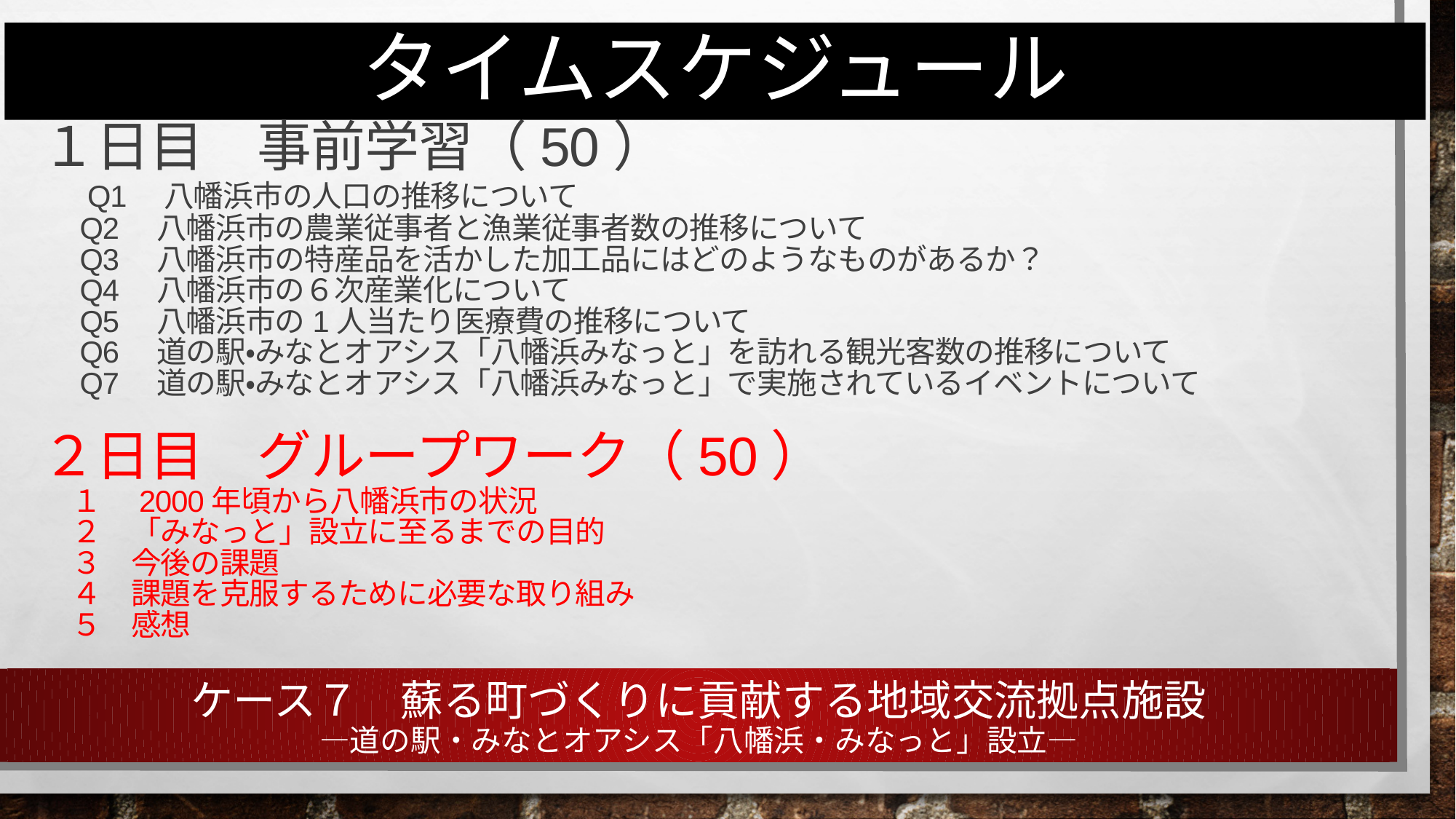

タイムスケジュール
１日目　事前学習（50）
　Q1　八幡浜市の人口の推移について
　Q2　八幡浜市の農業従事者と漁業従事者数の推移について
　Q3　八幡浜市の特産品を活かした加工品にはどのようなものがあるか？
　Q4　八幡浜市の６次産業化について
　Q5　八幡浜市の1人当たり医療費の推移について
　Q6　道の駅・みなとオアシス「八幡浜みなっと」を訪れる観光客数の推移について
　Q7　道の駅・みなとオアシス「八幡浜みなっと」で実施されているイベントについて

２日目　グループワーク（50）
　１　2000年頃から八幡浜市の状況
　２　「みなっと」設立に至るまでの目的
　３　今後の課題
　４　課題を克服するために必要な取り組み
　５　感想
# ケース７　蘇る町づくりに貢献する地域交流拠点施設 ―道の駅・みなとオアシス「八幡浜・みなっと」設立―